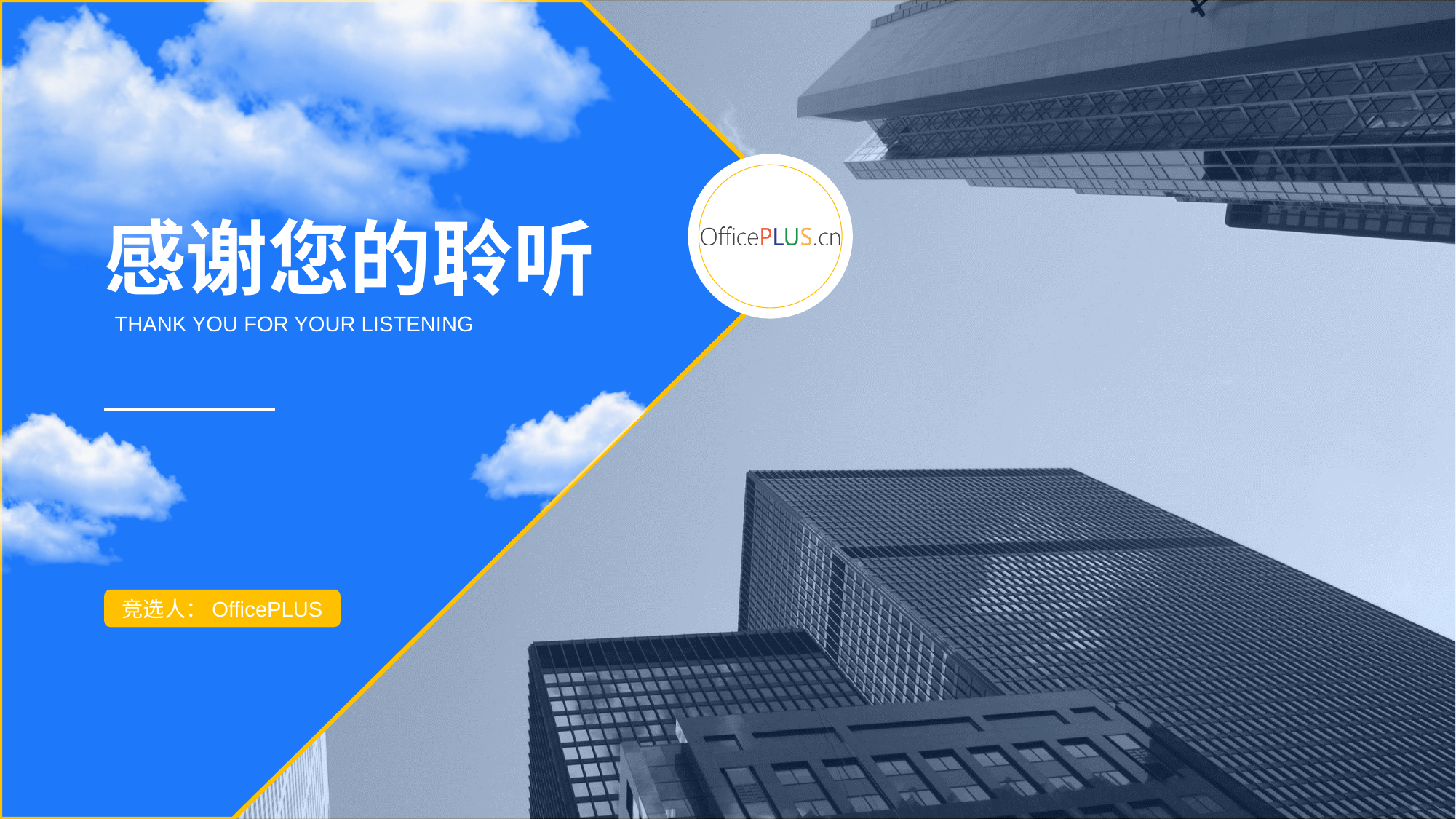

感谢您的聆听
THANK YOU FOR YOUR LISTENING
竞选人：OfficePLUS